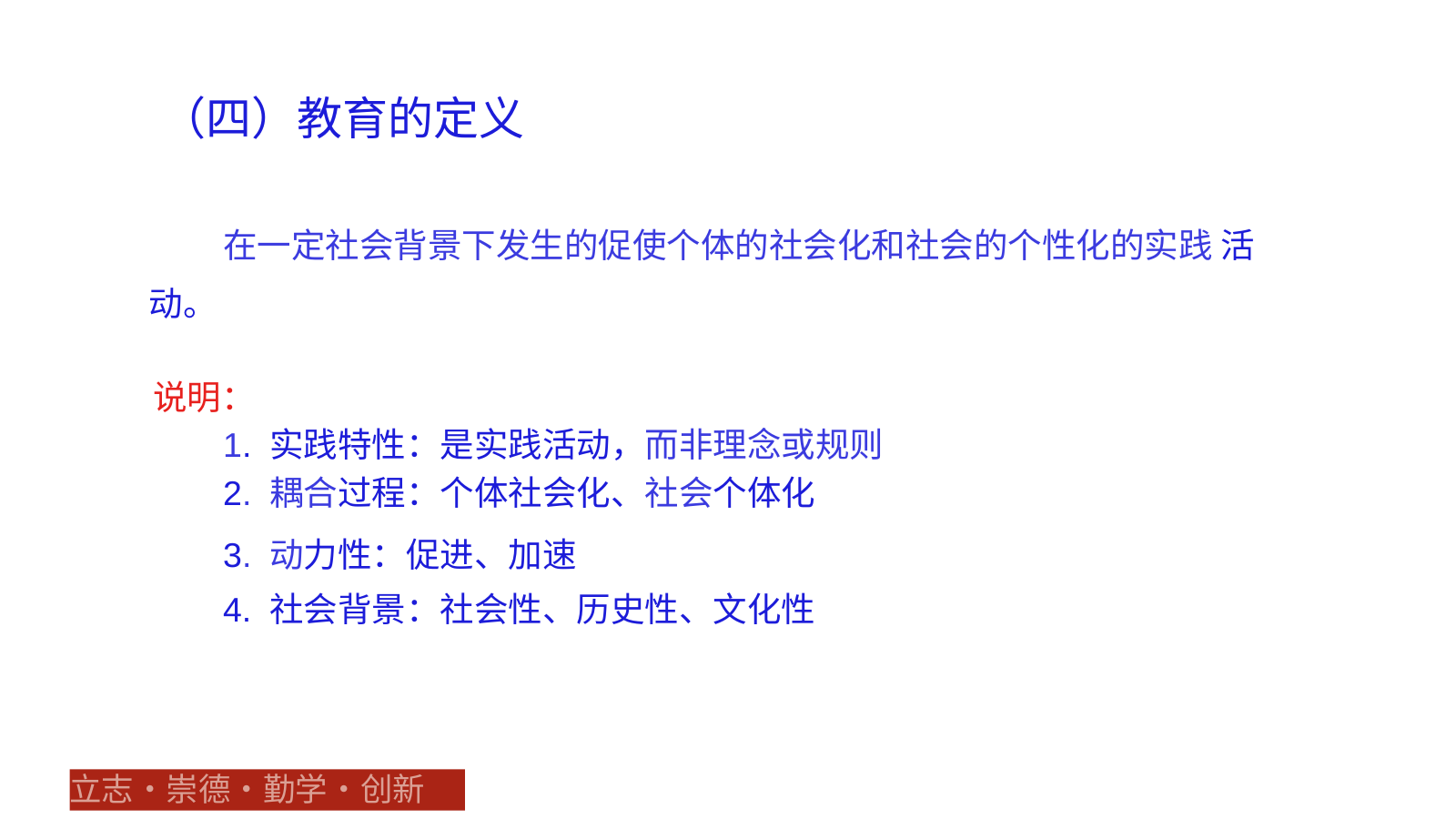

（四）教育的定义
在一定社会背景下发生的促使个体的社会化和社会的个性化的实践 活动。
说明：
1. 实践特性：是实践活动，而非理念或规则
2. 耦合过程：个体社会化、社会个体化
3. 动力性：促进、加速
4. 社会背景：社会性、历史性、文化性
立志•崇德•勤学•创新